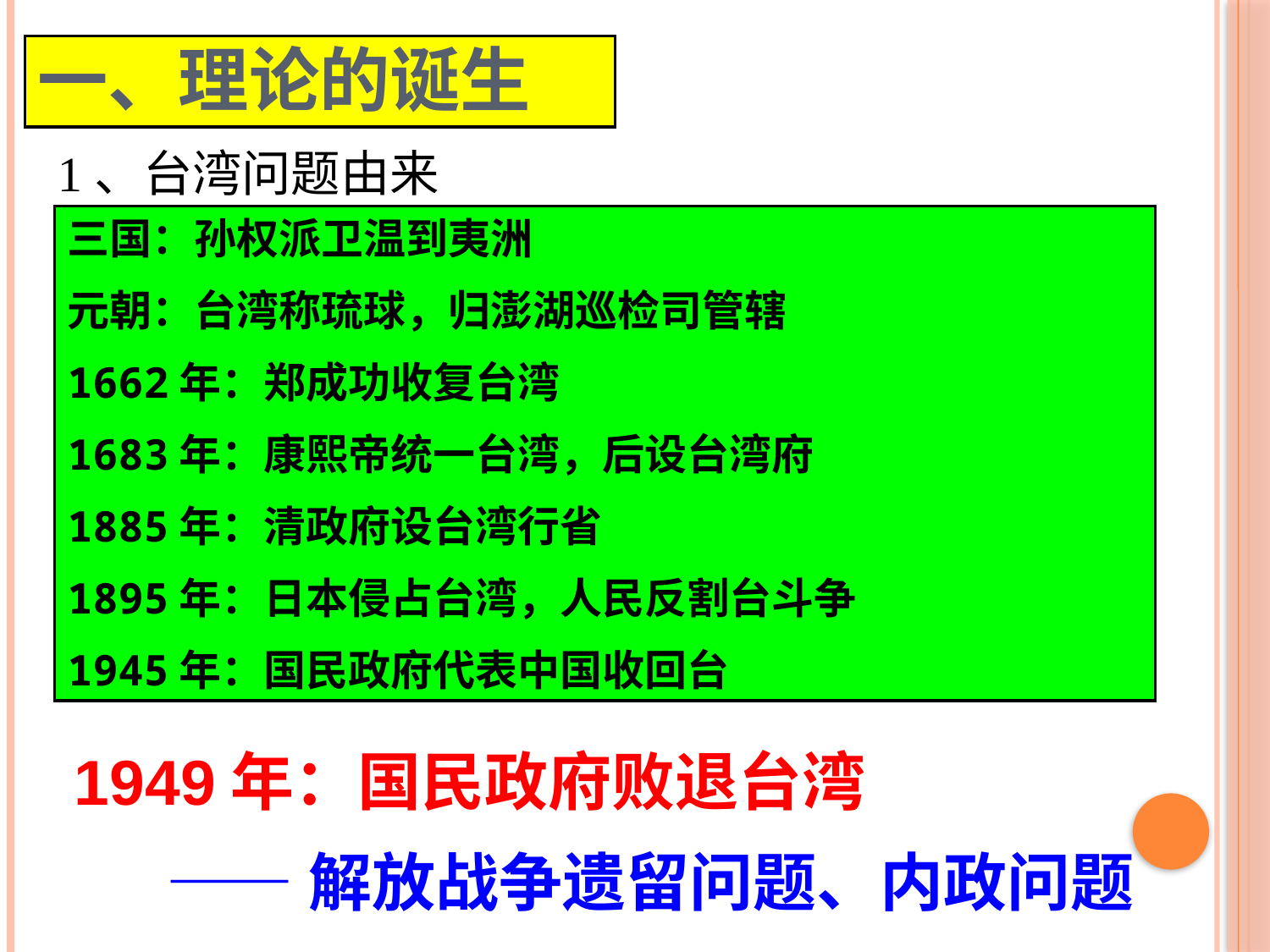

# 一、理论的诞生
1、台湾问题由来
三国：孙权派卫温到夷洲
元朝：台湾称琉球，归澎湖巡检司管辖
1662年：郑成功收复台湾
1683年：康熙帝统一台湾，后设台湾府
1885年：清政府设台湾行省
1895年：日本侵占台湾，人民反割台斗争
1945年：国民政府代表中国收回台
1949年：国民政府败退台湾
——解放战争遗留问题、内政问题